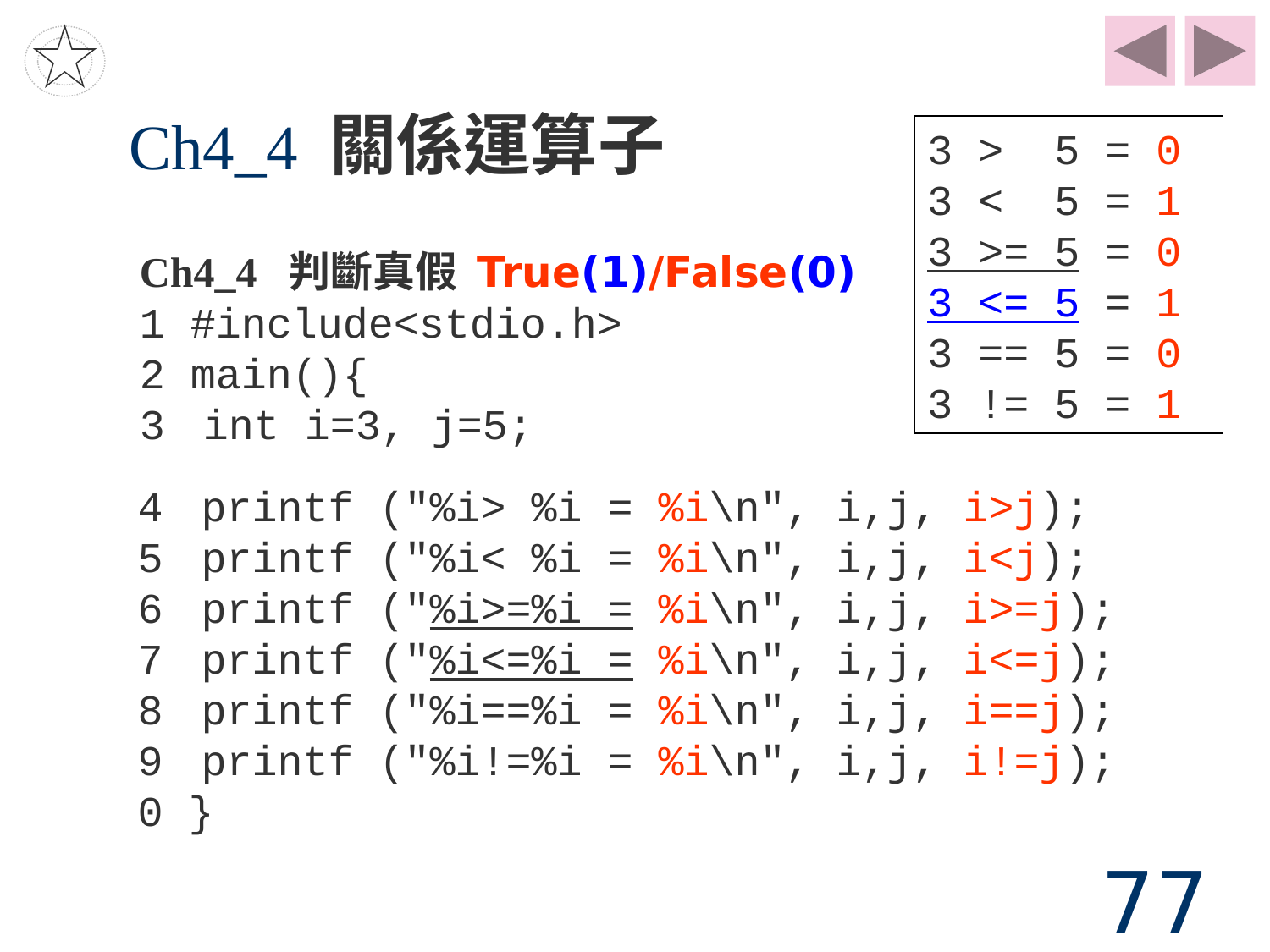

# Ch4_4 關係運算子
3 >  5 = 0
3 <  5 = 1
3 >= 5 = 0
3 <= 5 = 1
3 == 5 = 0
3 != 5 = 1
Ch4_4  判斷真假 True(1)/False(0)
1 #include<stdio.h>
2 main(){
3	int i=3, j=5;
4	printf ("%i> %i = %i\n", i,j, i>j);
5 	printf ("%i< %i = %i\n", i,j, i<j);
6	printf ("%i>=%i = %i\n", i,j, i>=j);
7	printf ("%i<=%i = %i\n", i,j, i<=j);
8	printf ("%i==%i = %i\n", i,j, i==j);
9	printf ("%i!=%i = %i\n", i,j, i!=j);
0 }
77